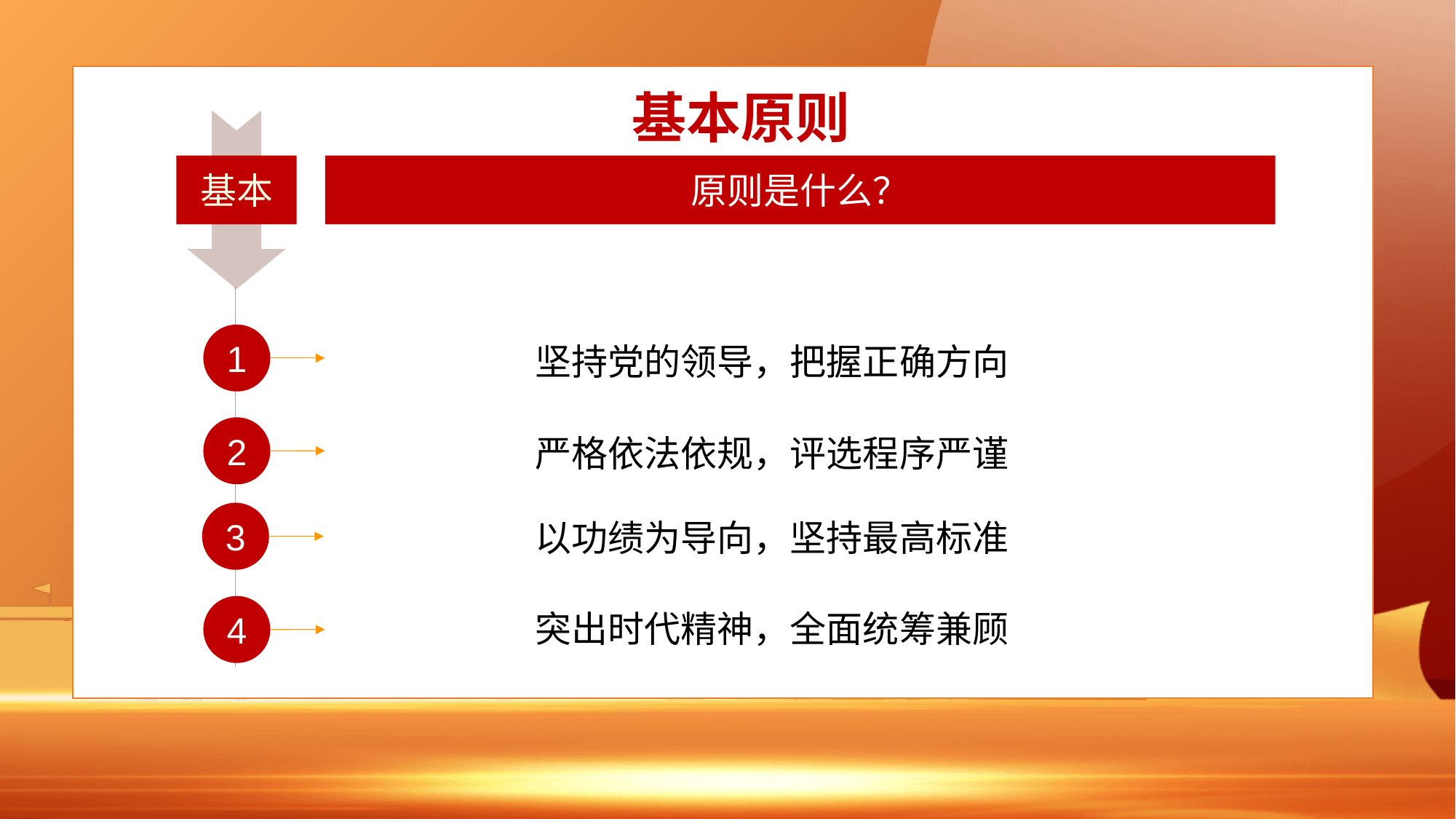

基本原则

基本
原则是什么？
坚持党的领导，把握正确方向
严格依法依规，评选程序严谨
以功绩为导向，坚持最高标准
突出时代精神，全面统筹兼顾
1
2
3
4